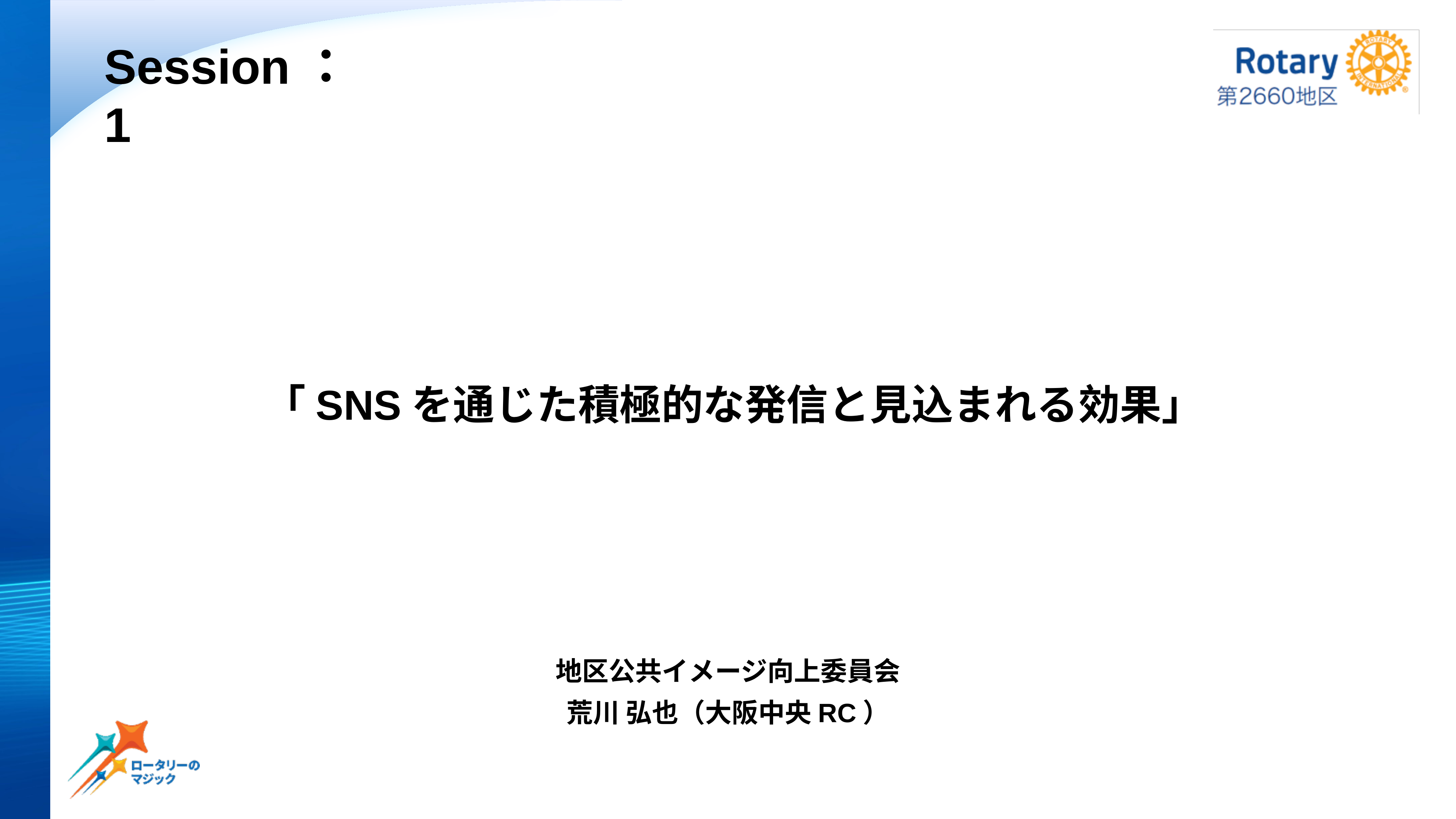

Session：1
「SNSを通じた積極的な発信と見込まれる効果」
地区公共イメージ向上委員会
荒川 弘也（大阪中央RC）